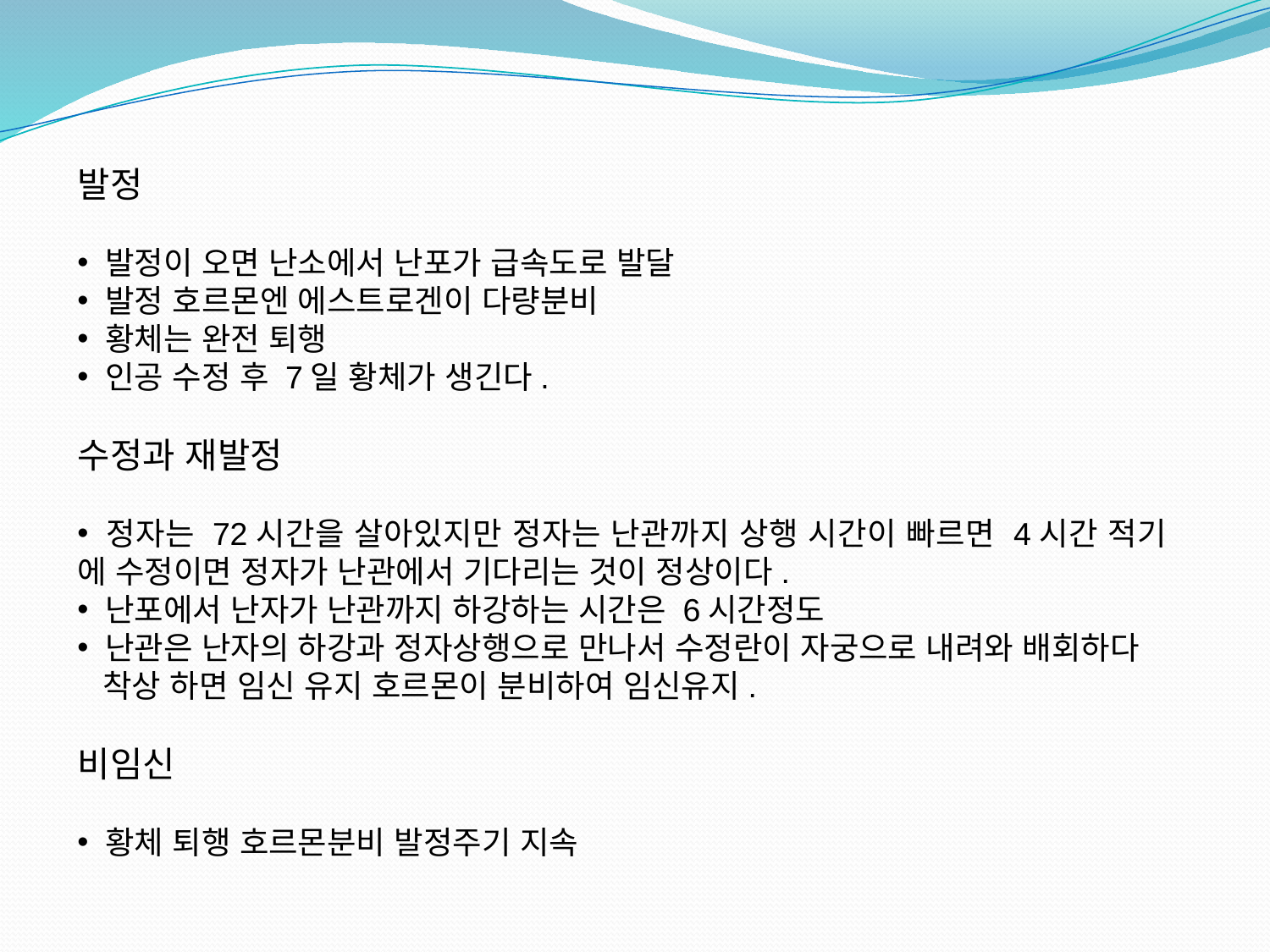

발정

 발정이 오면 난소에서 난포가 급속도로 발달
 발정 호르몬엔 에스트로겐이 다량분비
 황체는 완전 퇴행
 인공 수정 후 7일 황체가 생긴다.

수정과 재발정

 정자는 72시간을 살아있지만 정자는 난관까지 상행 시간이 빠르면 4시간 적기        에 수정이면 정자가 난관에서 기다리는 것이 정상이다.
 난포에서 난자가 난관까지 하강하는 시간은 6시간정도
 난관은 난자의 하강과 정자상행으로 만나서 수정란이 자궁으로 내려와 배회하다
  착상 하면 임신 유지 호르몬이 분비하여 임신유지.

비임신

 황체 퇴행 호르몬분비 발정주기 지속